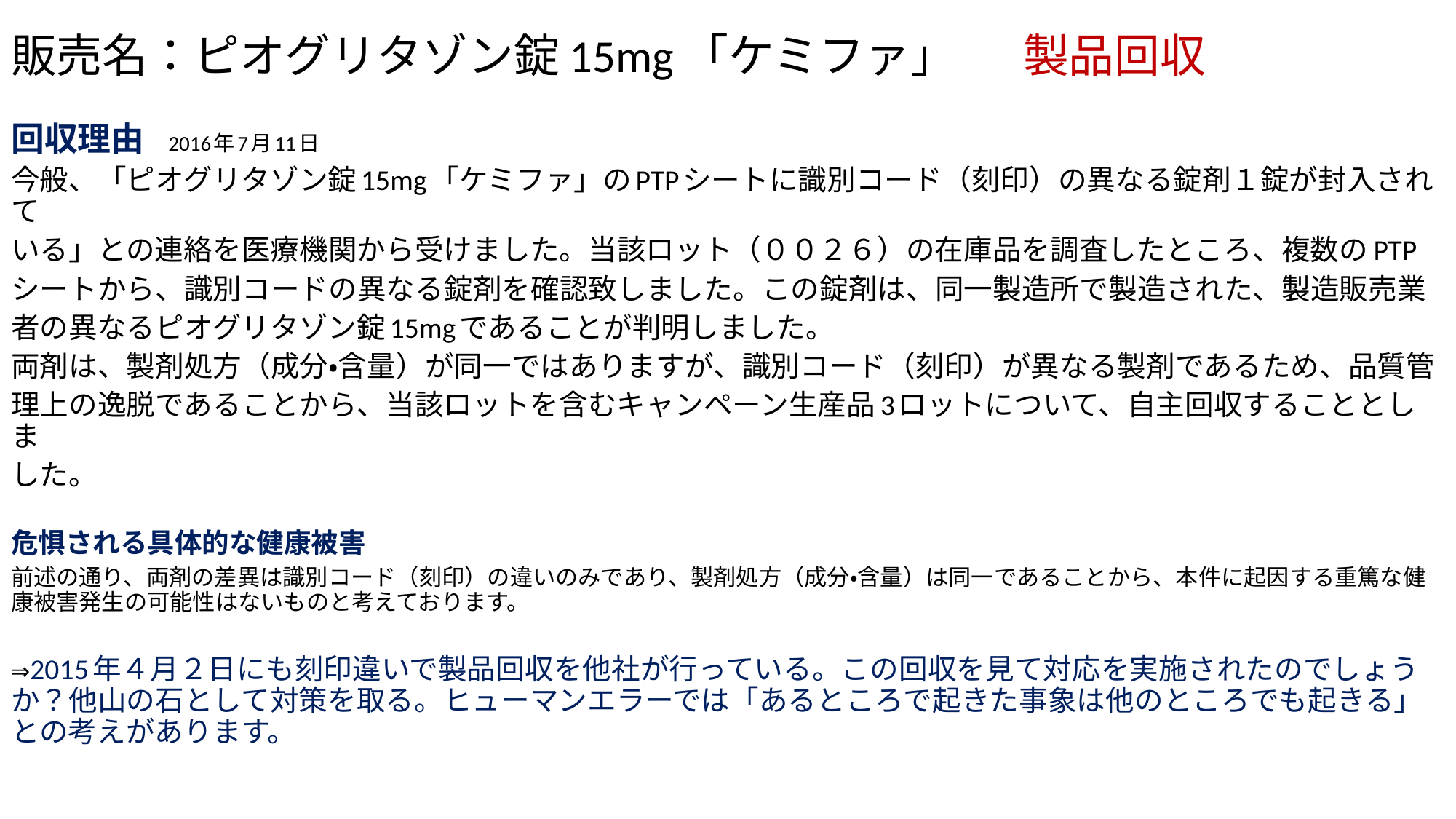

# 販売名：ピオグリタゾン錠15mg「ケミファ」  　製品回収
回収理由　2016年7月11日
今般、「ピオグリタゾン錠15mg「ケミファ」のPTPシートに識別コード（刻印）の異なる錠剤１錠が封入されて
いる」との連絡を医療機関から受けました。当該ロット（００２６）の在庫品を調査したところ、複数のPTP
シートから、識別コードの異なる錠剤を確認致しました。この錠剤は、同一製造所で製造された、製造販売業
者の異なるピオグリタゾン錠15mgであることが判明しました。
両剤は、製剤処方（成分・含量）が同一ではありますが、識別コード（刻印）が異なる製剤であるため、品質管
理上の逸脱であることから、当該ロットを含むキャンペーン生産品3ロットについて、自主回収することとしま
した。

危惧される具体的な健康被害
前述の通り、両剤の差異は識別コード（刻印）の違いのみであり、製剤処方（成分・含量）は同一であることから、本件に起因する重篤な健康被害発生の可能性はないものと考えております。

⇒2015年４月２日にも刻印違いで製品回収を他社が行っている。この回収を見て対応を実施されたのでしょうか？他山の石として対策を取る。ヒューマンエラーでは「あるところで起きた事象は他のところでも起きる」との考えがあります。